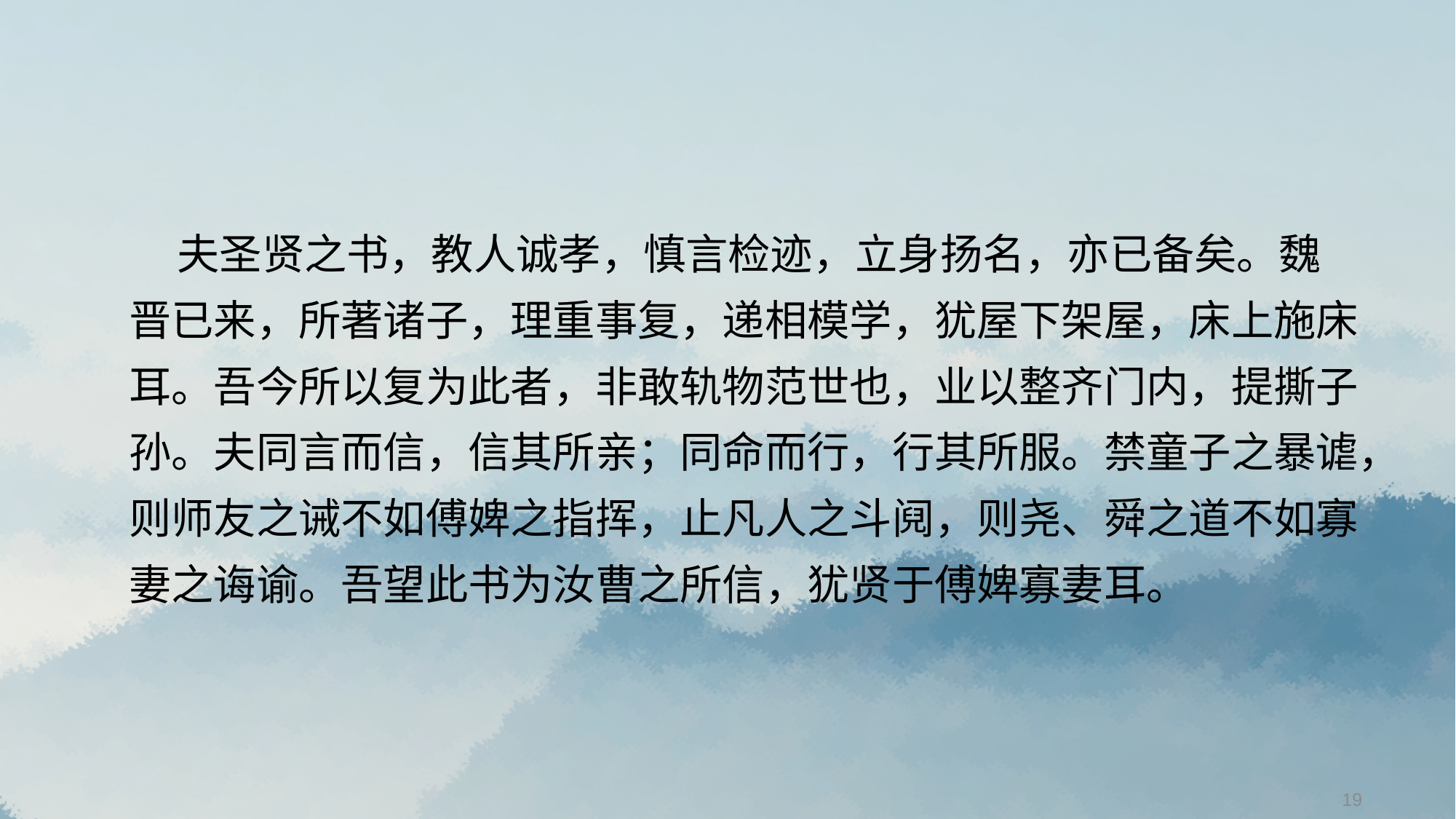

#
    夫圣贤之书，教人诚孝，慎言检迹，立身扬名，亦已备矣。魏晋已来，所著诸子，理重事复，递相模学，犹屋下架屋，床上施床耳。吾今所以复为此者，非敢轨物范世也，业以整齐门内，提撕子孙。夫同言而信，信其所亲；同命而行，行其所服。禁童子之暴谑，则师友之诫不如傅婢之指挥，止凡人之斗阋，则尧、舜之道不如寡妻之诲谕。吾望此书为汝曹之所信，犹贤于傅婢寡妻耳。